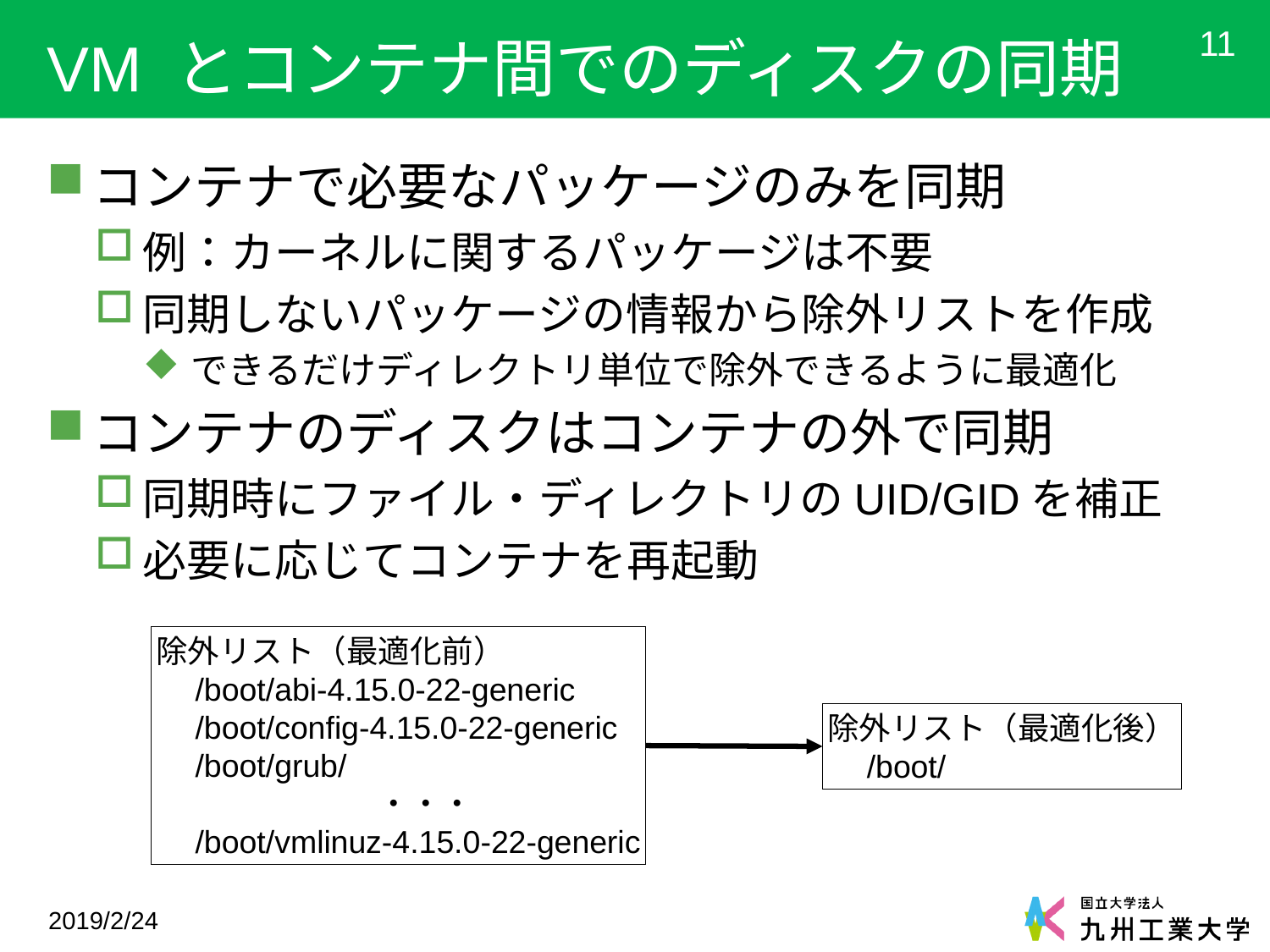

# VM とコンテナ間でのディスクの同期
11
コンテナで必要なパッケージのみを同期
例：カーネルに関するパッケージは不要
同期しないパッケージの情報から除外リストを作成
できるだけディレクトリ単位で除外できるように最適化
コンテナのディスクはコンテナの外で同期
同期時にファイル・ディレクトリのUID/GIDを補正
必要に応じてコンテナを再起動
除外リスト（最適化前）
　/boot/abi-4.15.0-22-generic
　/boot/config-4.15.0-22-generic
　/boot/grub/
	　　　・・・
　/boot/vmlinuz-4.15.0-22-generic
除外リスト（最適化後）
　/boot/
2019/2/24